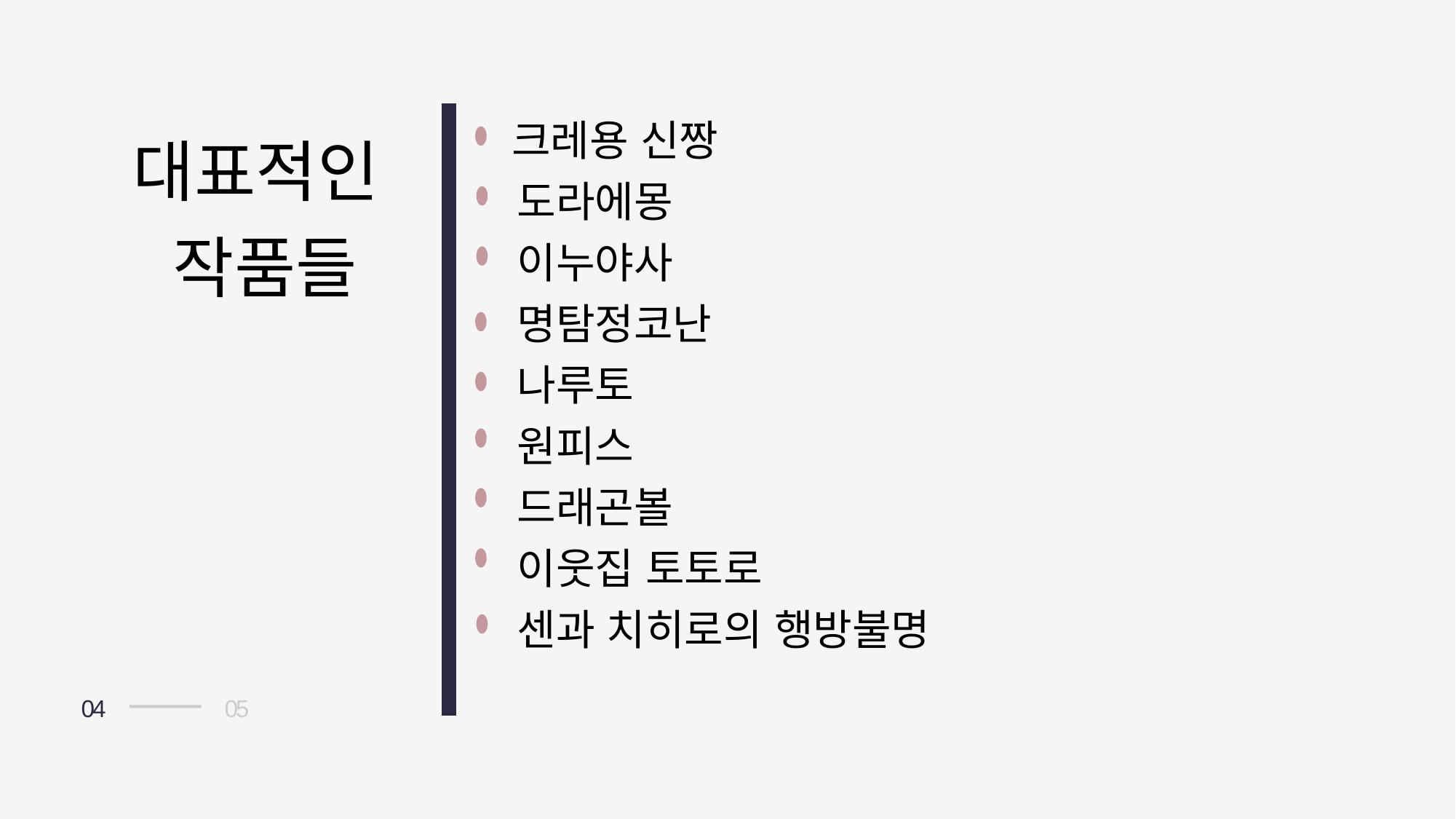

크레용 신짱
    도라에몽
    이누야사
    명탐정코난
    나루토
    원피스
    드래곤볼
    이웃집 토토로
    센과 치히로의 행방불명
대표적인
작품들

04
05